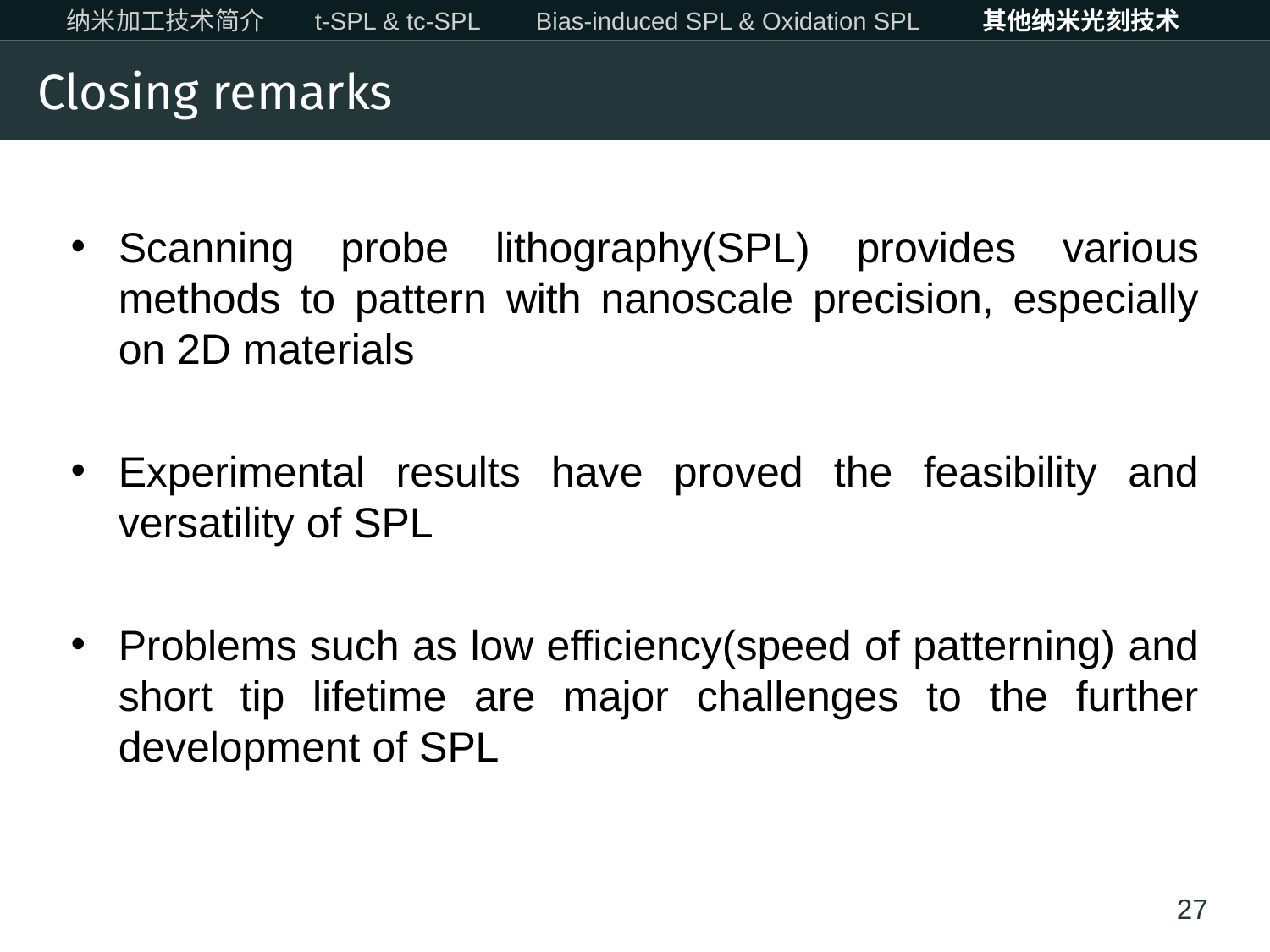

纳米加工技术简介        t-SPL & tc-SPL        Bias-induced SPL & Oxidation SPL        其他纳米光刻技术
# Closing remarks
Scanning probe lithography(SPL) provides various methods to pattern with nanoscale precision, especially on 2D materials

Experimental results have proved the feasibility and versatility of SPL

Problems such as low efficiency(speed of patterning) and short tip lifetime are major challenges to the further development of SPL
27